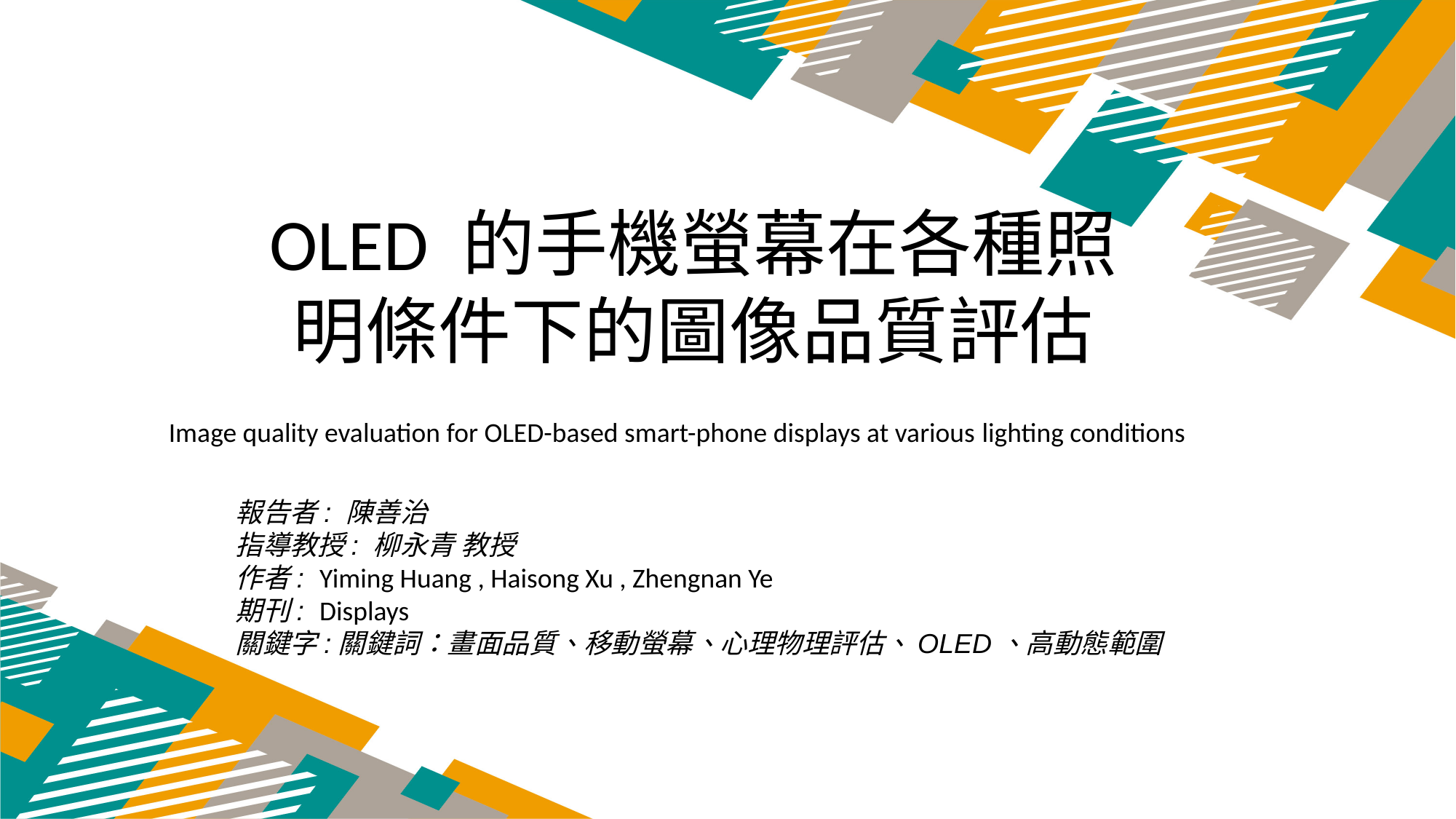

OLED 的手機螢幕在各種照明條件下的圖像品質評估
Image quality evaluation for OLED-based smart-phone displays at various lighting conditions
報告者: 陳善治
指導教授: 柳永青 教授
作者:  Yiming Huang , Haisong Xu , Zhengnan Ye
期刊:  Displays
關鍵字:關鍵詞：畫面品質、移動螢幕、心理物理評估、OLED、高動態範圍